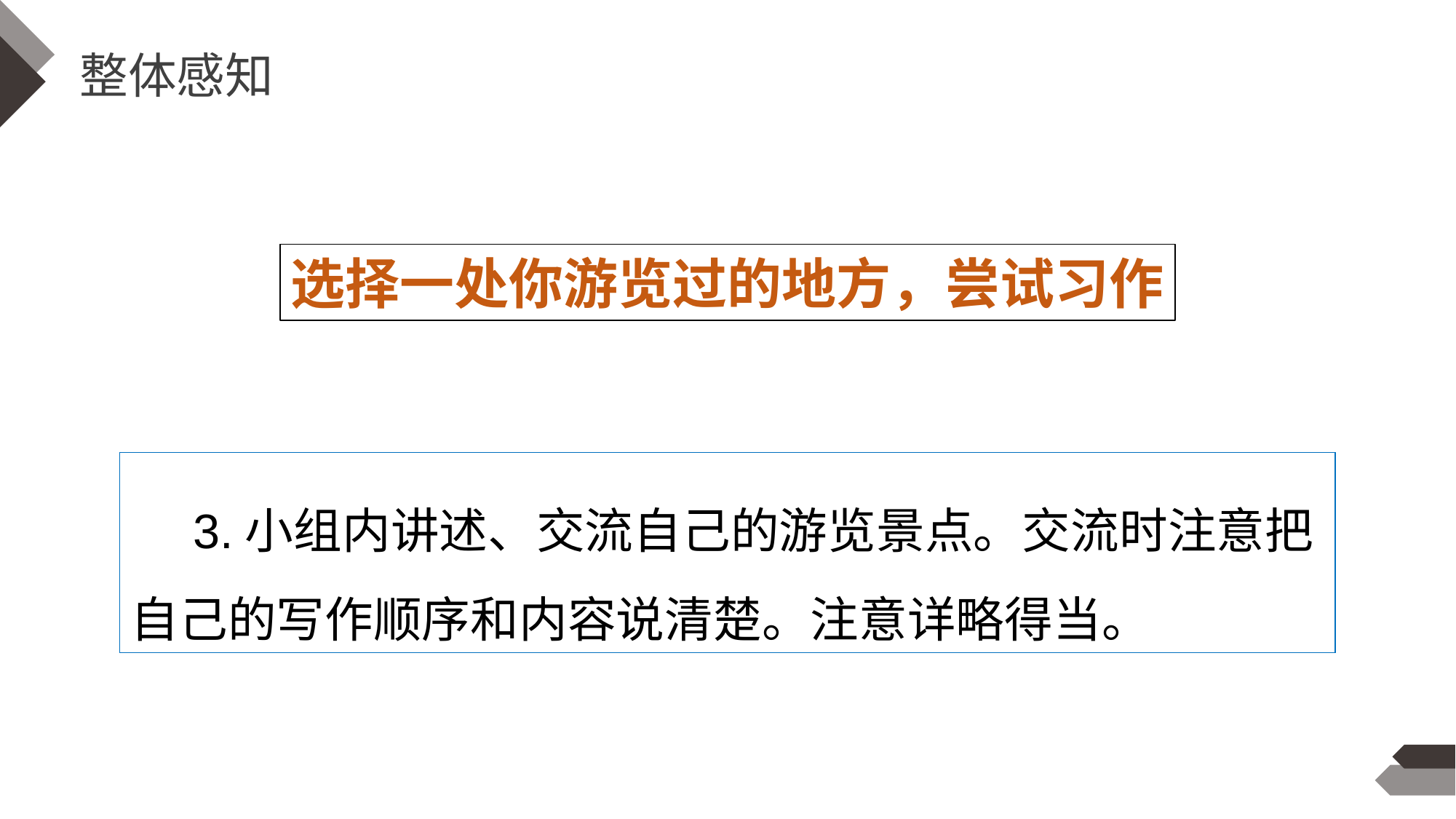

整体感知
选择一处你游览过的地方，尝试习作
    3.小组内讲述、交流自己的游览景点。交流时注意把自己的写作顺序和内容说清楚。注意详略得当。